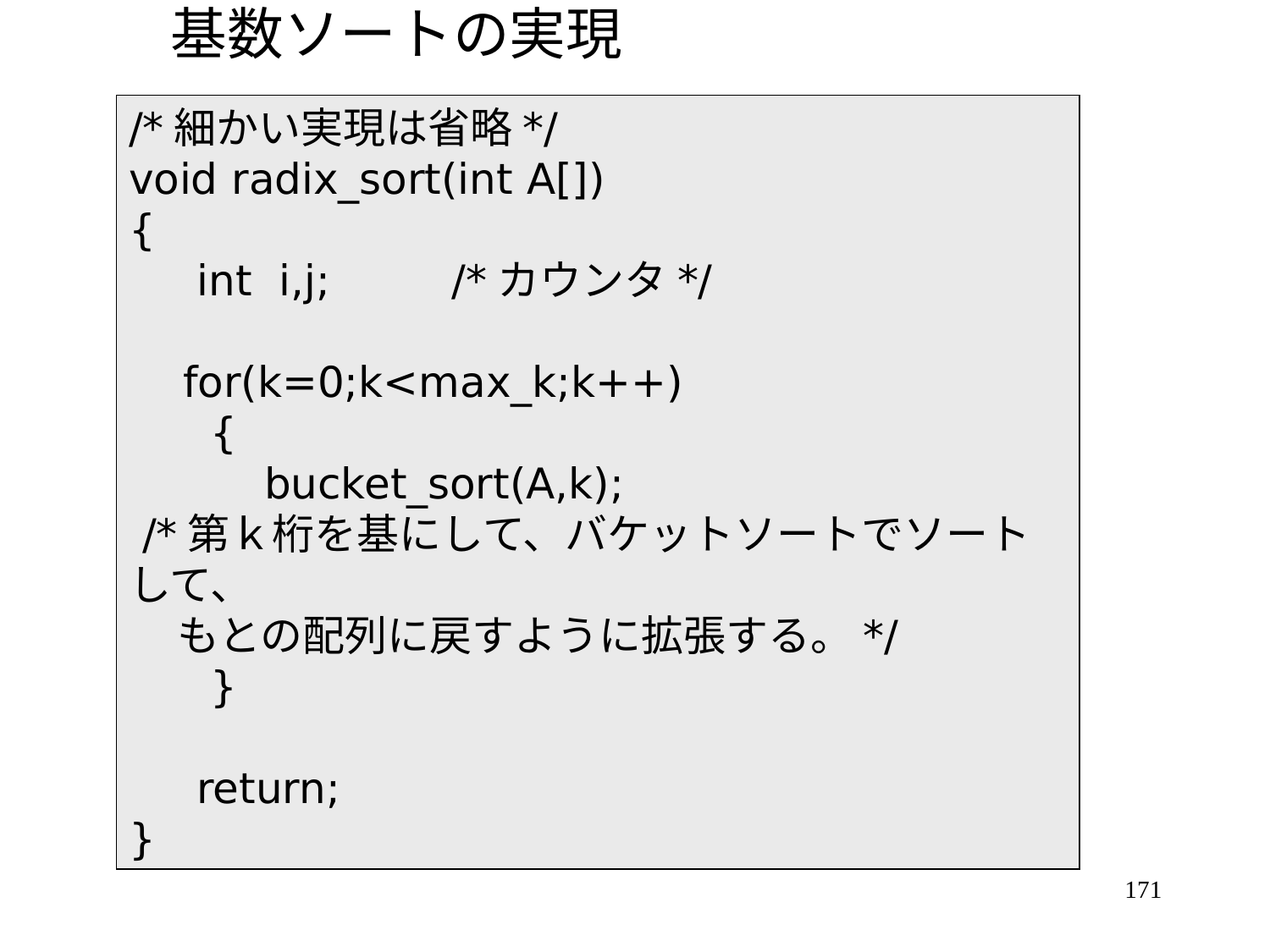

# 基数ソートの実現
/*細かい実現は省略*/
void radix_sort(int A[])
{
     int  i,j;         /*カウンタ*/

    for(k=0;k<max_k;k++)
      {
          bucket_sort(A,k);
 /*第ｋ桁を基にして、バケットソートでソートして、
    もとの配列に戻すように拡張する。*/
      }

     return;
}
171